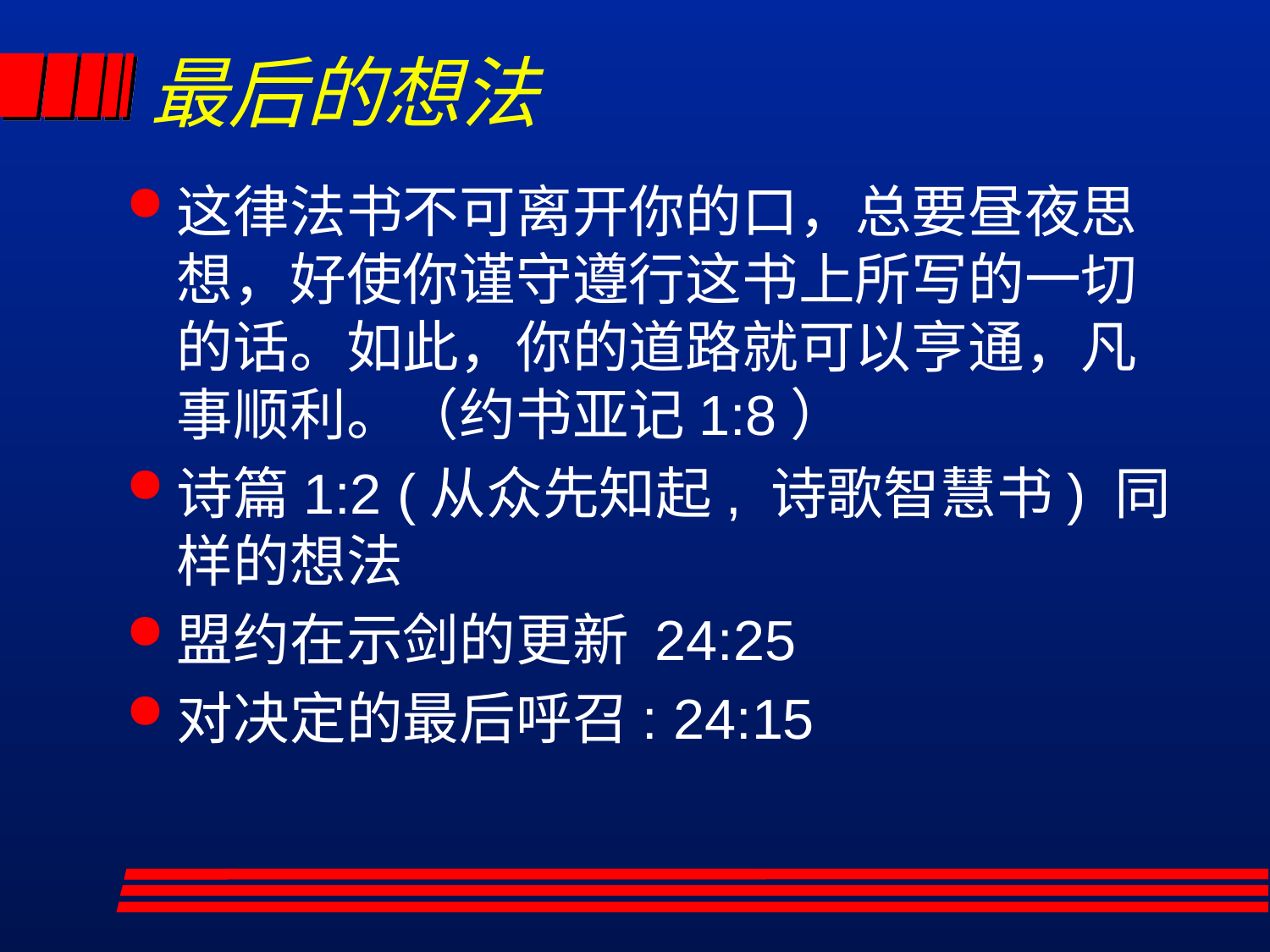

# 最后的想法
这律法书不可离开你的口，总要昼夜思想，好使你谨守遵行这书上所写的一切的话。如此，你的道路就可以亨通，凡事顺利。（约书亚记1:8）
诗篇1:2 (从众先知起, 诗歌智慧书) 同样的想法
盟约在示剑的更新 24:25
对决定的最后呼召: 24:15